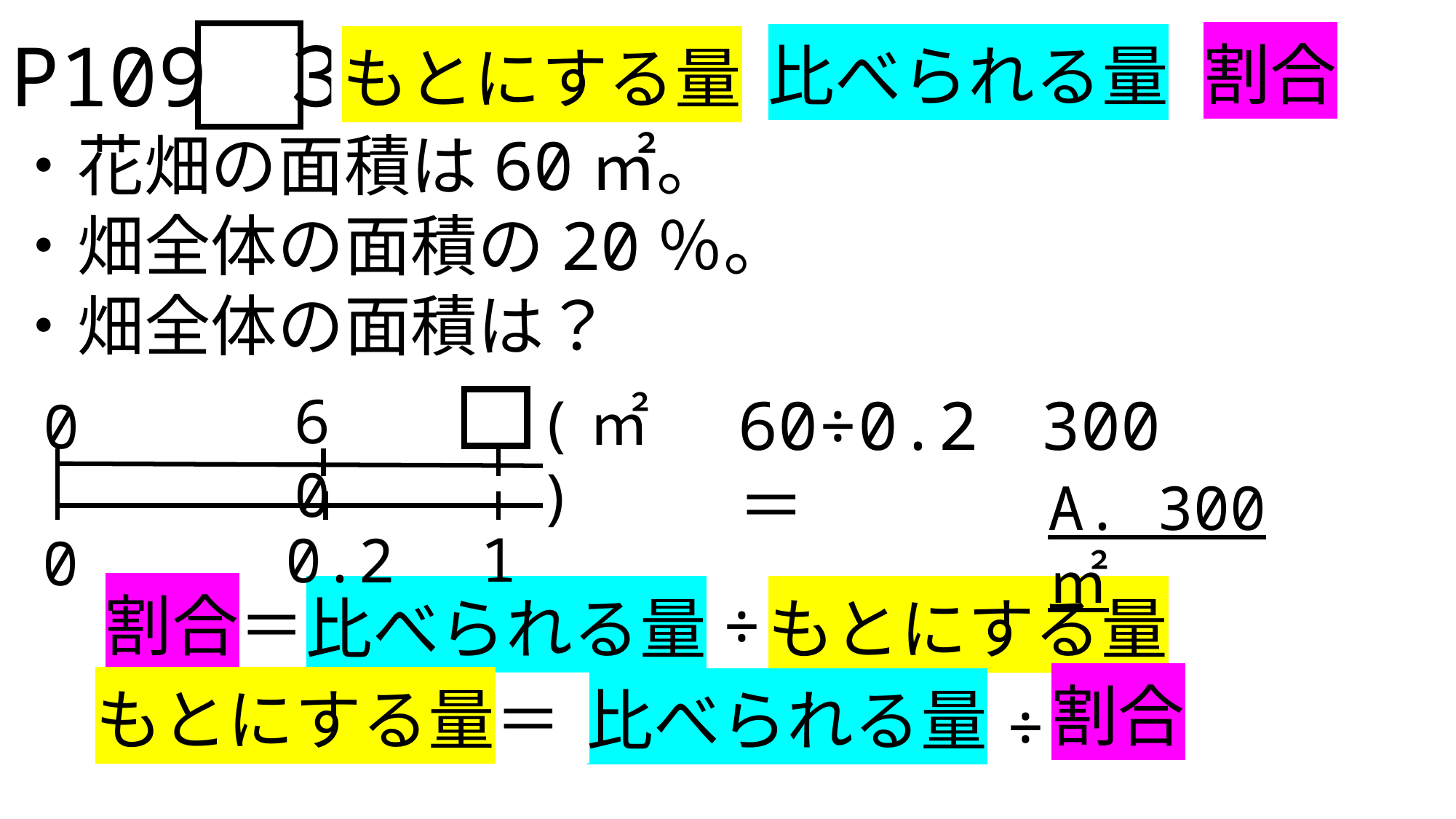

P109 ３
・花畑の面積は60㎡。
・畑全体の面積の20％。
・畑全体の面積は？

割合
比べられる量
もとにする量
60
60÷0.2＝
300
(㎡)
0

A. 300㎡
1
0.2
0
割合＝　　　　　　÷
比べられる量
もとにする量
割合
もとにする量＝
比べられる量
　　　　　　　÷